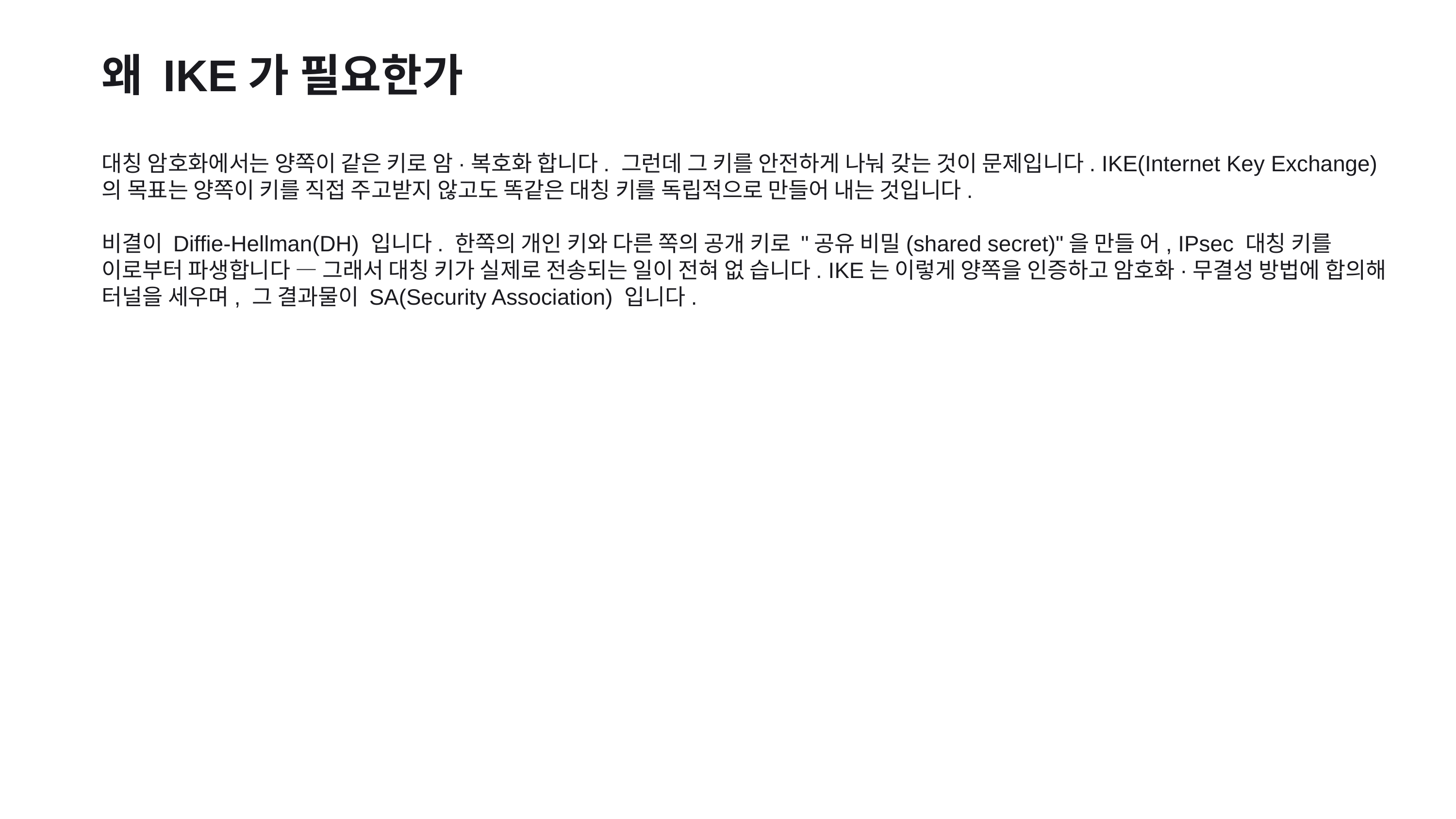

왜 IKE가 필요한가
대칭 암호화에서는 양쪽이 같은 키로 암·복호화 합니다. 그런데 그 키를 안전하게 나눠 갖는 것이 문제입니다. IKE(Internet Key Exchange) 의 목표는 양쪽이 키를 직접 주고받지 않고도 똑같은 대칭 키를 독립적으로 만들어 내는 것입니다.

비결이 Diffie-Hellman(DH) 입니다. 한쪽의 개인 키와 다른 쪽의 공개 키로 "공유 비밀(shared secret)"을 만들 어, IPsec 대칭 키를 이로부터 파생합니다 — 그래서 대칭 키가 실제로 전송되는 일이 전혀 없 습니다. IKE는 이렇게 양쪽을 인증하고 암호화·무결성 방법에 합의해 터널을 세우며, 그 결과물이 SA(Security Association) 입니다.